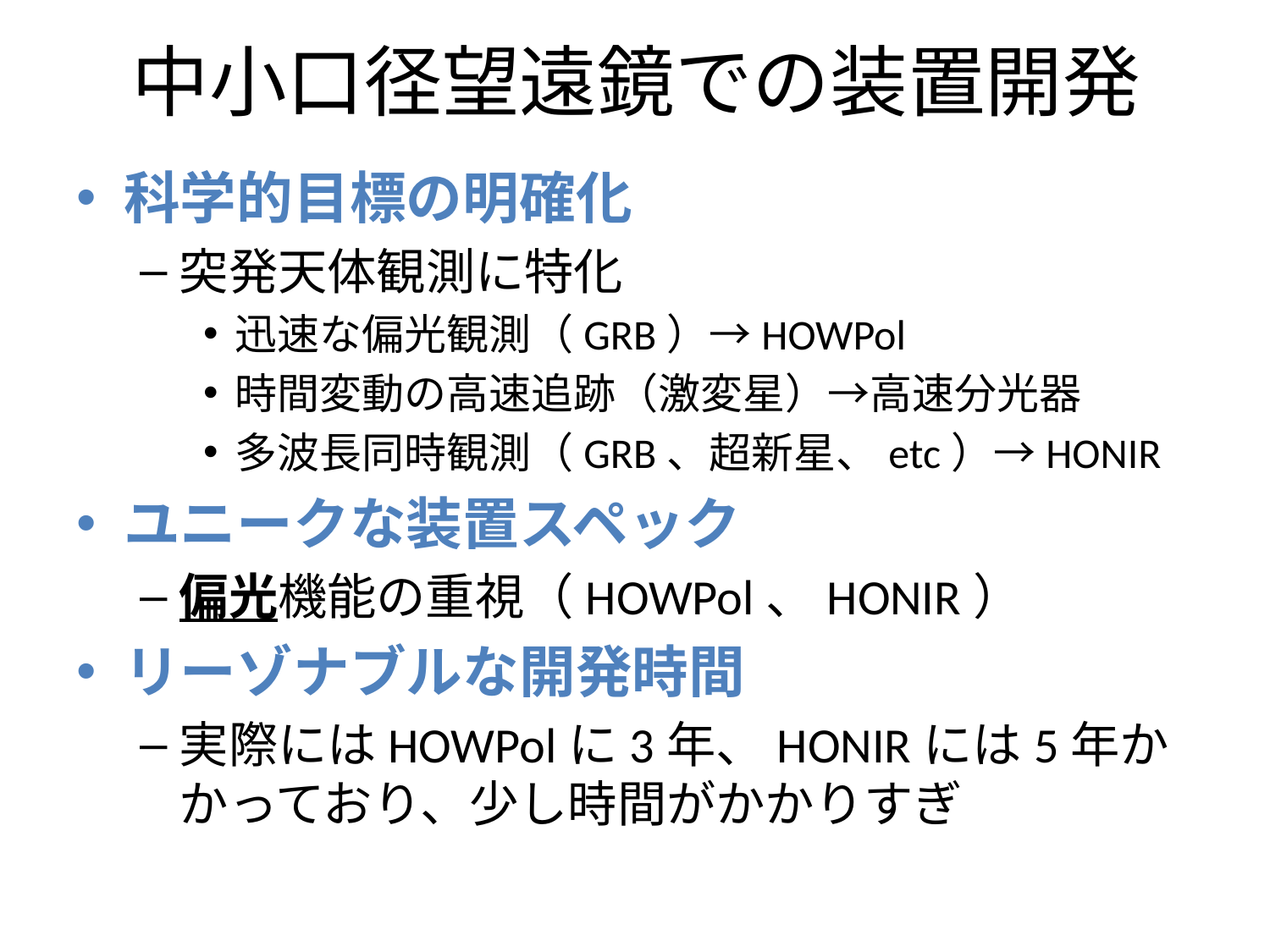

# 中小口径望遠鏡での装置開発
科学的目標の明確化
突発天体観測に特化
迅速な偏光観測（GRB）→HOWPol
時間変動の高速追跡（激変星）→高速分光器
多波長同時観測（GRB、超新星、etc）→HONIR
ユニークな装置スペック
偏光機能の重視（HOWPol、HONIR）
リーゾナブルな開発時間
実際にはHOWPolに3年、HONIRには5年かかっており、少し時間がかかりすぎ